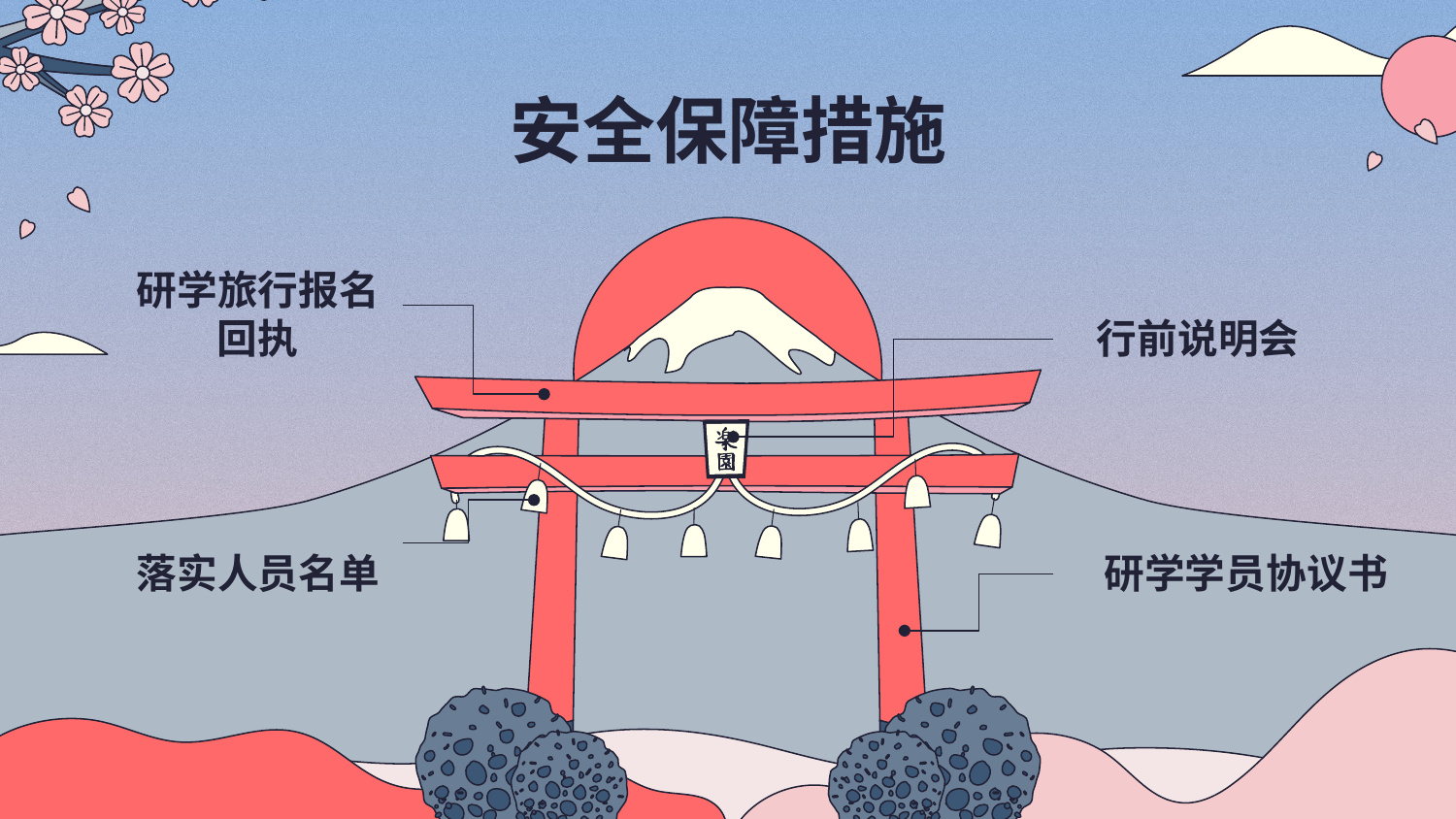

# 安全保障措施

研学旅行报名回执
行前说明会

落实人员名单
研学学员协议书